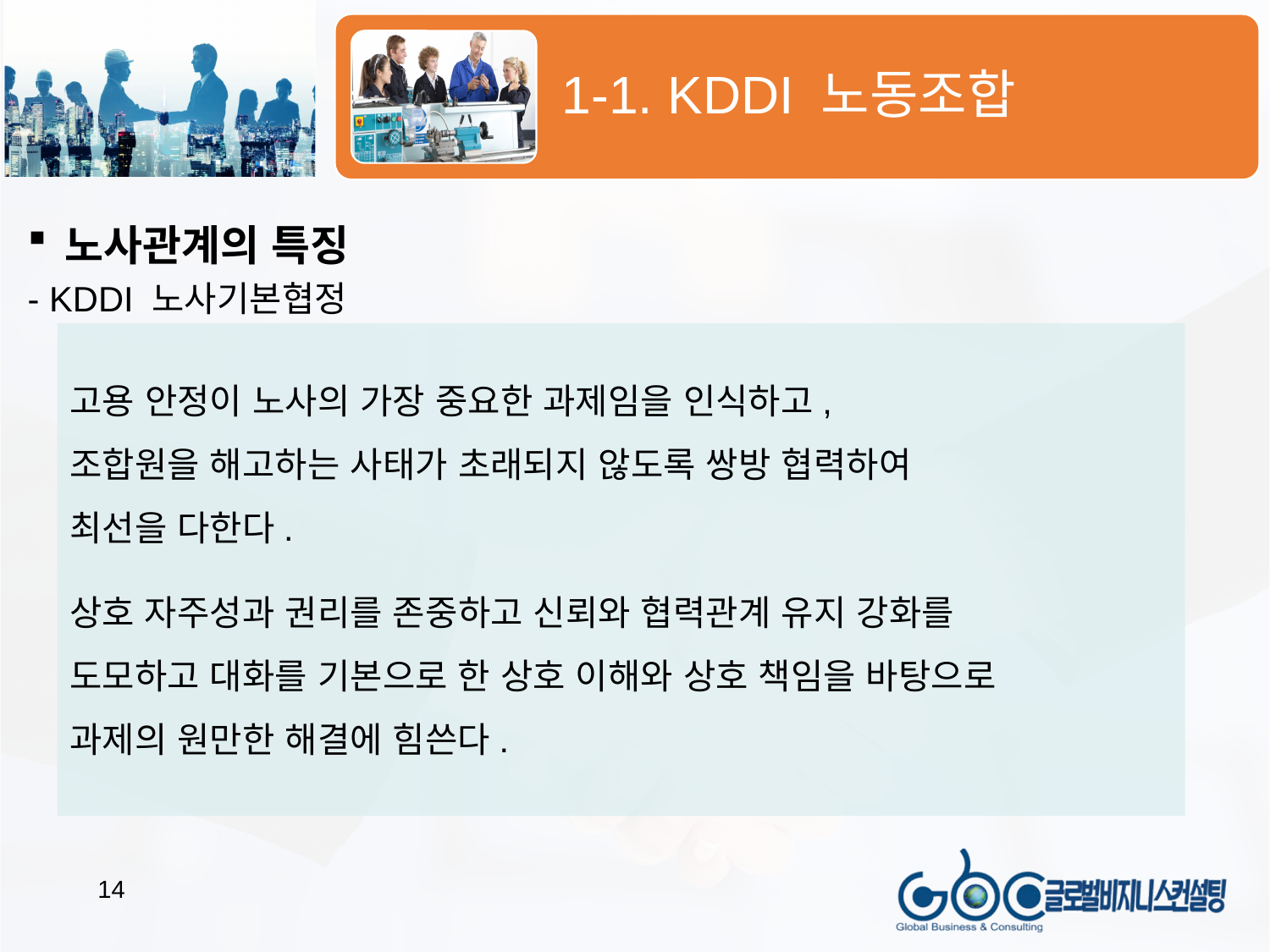

1-1. KDDI 노동조합
노사관계의 특징
- KDDI 노사기본협정

고용 안정이 노사의 가장 중요한 과제임을 인식하고,
조합원을 해고하는 사태가 초래되지 않도록 쌍방 협력하여
최선을 다한다.

상호 자주성과 권리를 존중하고 신뢰와 협력관계 유지 강화를
도모하고 대화를 기본으로 한 상호 이해와 상호 책임을 바탕으로
과제의 원만한 해결에 힘쓴다.
14